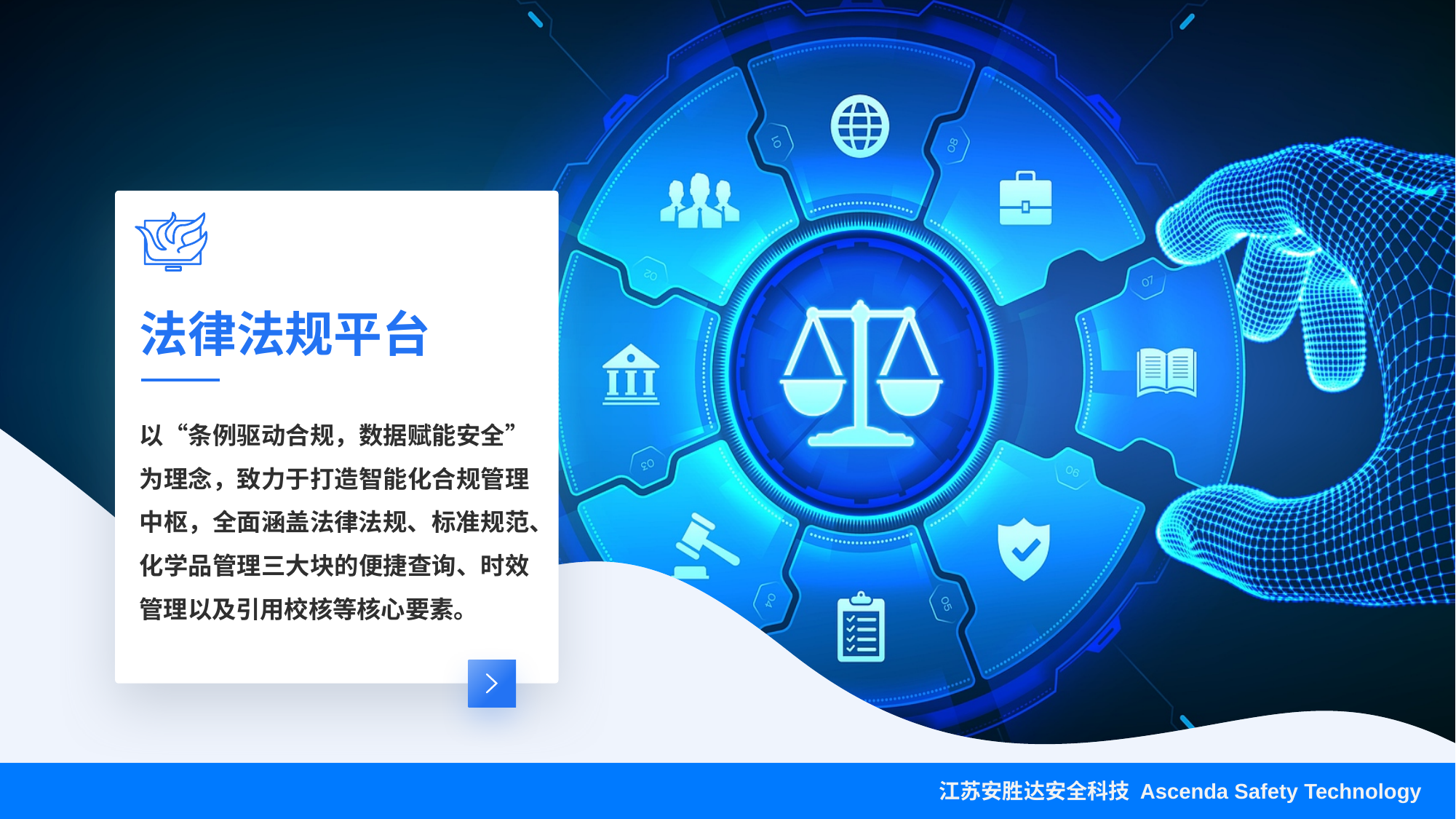

法律法规平台
以“条例驱动合规，数据赋能安全”为理念，致力于打造智能化合规管理中枢，全面涵盖法律法规、标准规范、化学品管理三大块的便捷查询、时效管理以及引用校核等核心要素。